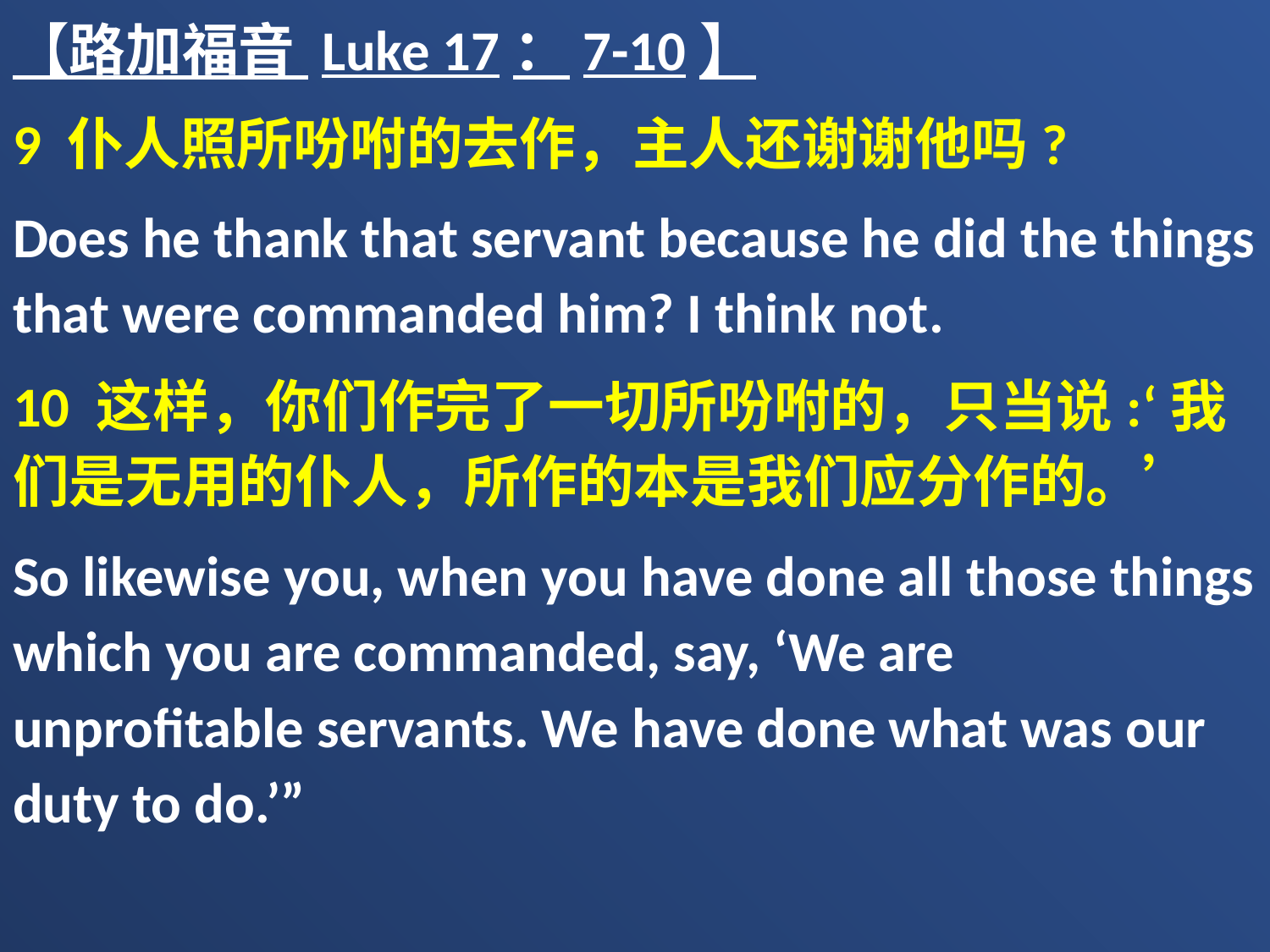

【路加福音 Luke 17：7-10】
9 仆人照所吩咐的去作，主人还谢谢他吗?
Does he thank that servant because he did the things that were commanded him? I think not.
10 这样，你们作完了一切所吩咐的，只当说:‘我们是无用的仆人，所作的本是我们应分作的。’
So likewise you, when you have done all those things which you are commanded, say, ‘We are unprofitable servants. We have done what was our duty to do.’”